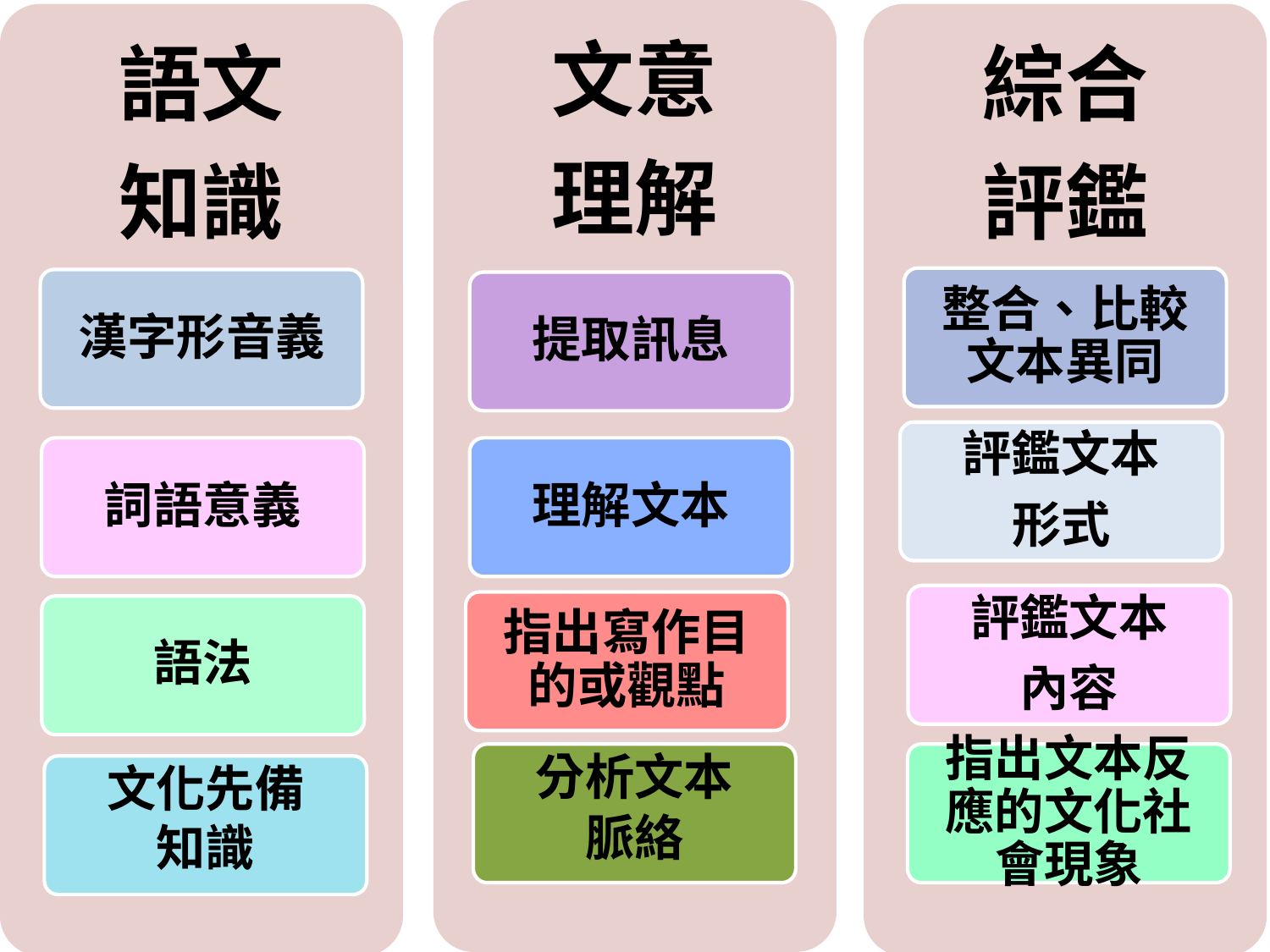

文意
理解

語文
知識

綜合
評鑑

整合、比較文本異同

漢字形音義

提取訊息

評鑑文本
形式

詞語意義

理解文本

評鑑文本
內容

指出寫作目的或觀點

語法

分析文本
脈絡

指出文本反應的文化社會現象

文化先備
知識